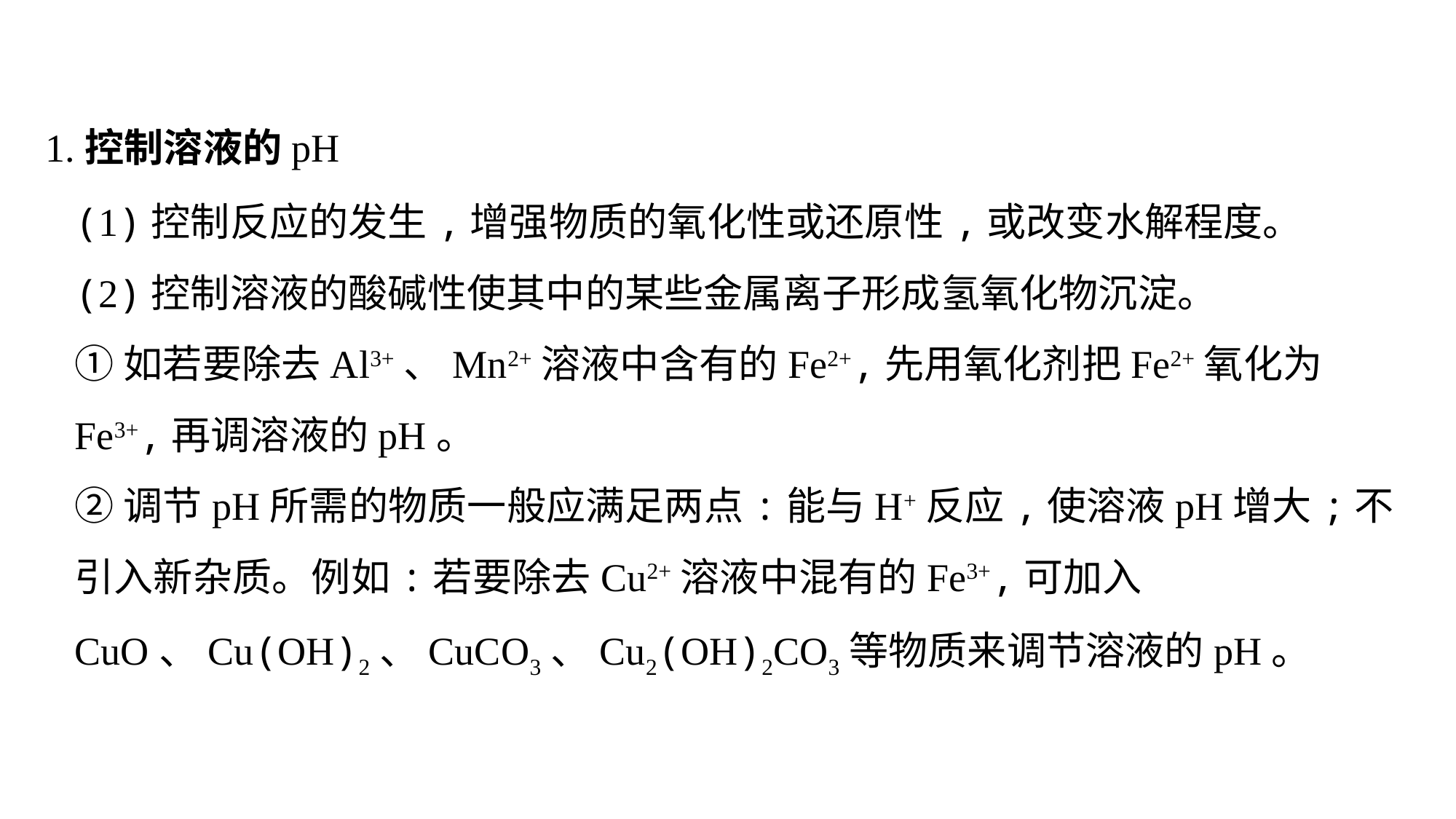

1.控制溶液的pH
(1)控制反应的发生,增强物质的氧化性或还原性,或改变水解程度。
(2)控制溶液的酸碱性使其中的某些金属离子形成氢氧化物沉淀。
①如若要除去Al3+、Mn2+溶液中含有的Fe2+,先用氧化剂把Fe2+氧化为Fe3+,再调溶液的pH。
②调节pH所需的物质一般应满足两点:能与H+反应,使溶液pH增大;不引入新杂质。例如:若要除去Cu2+溶液中混有的Fe3+,可加入CuO、Cu(OH)2、CuCO3、Cu2(OH)2CO3等物质来调节溶液的pH。